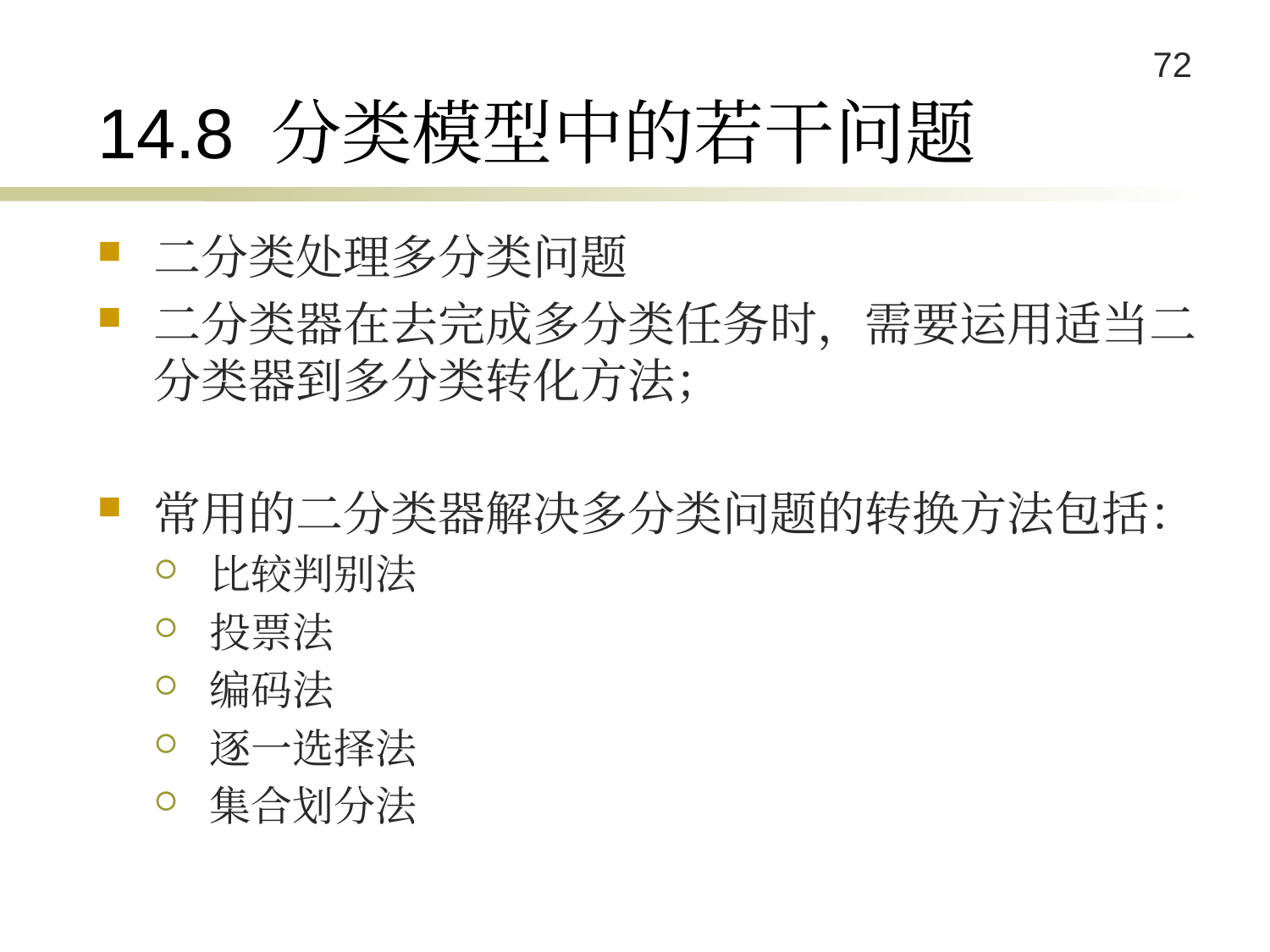

# 14.8 分类模型中的若干问题
二分类处理多分类问题
二分类器在去完成多分类任务时，需要运用适当二分类器到多分类转化方法；

常用的二分类器解决多分类问题的转换方法包括：
比较判别法
投票法
编码法
逐一选择法
集合划分法